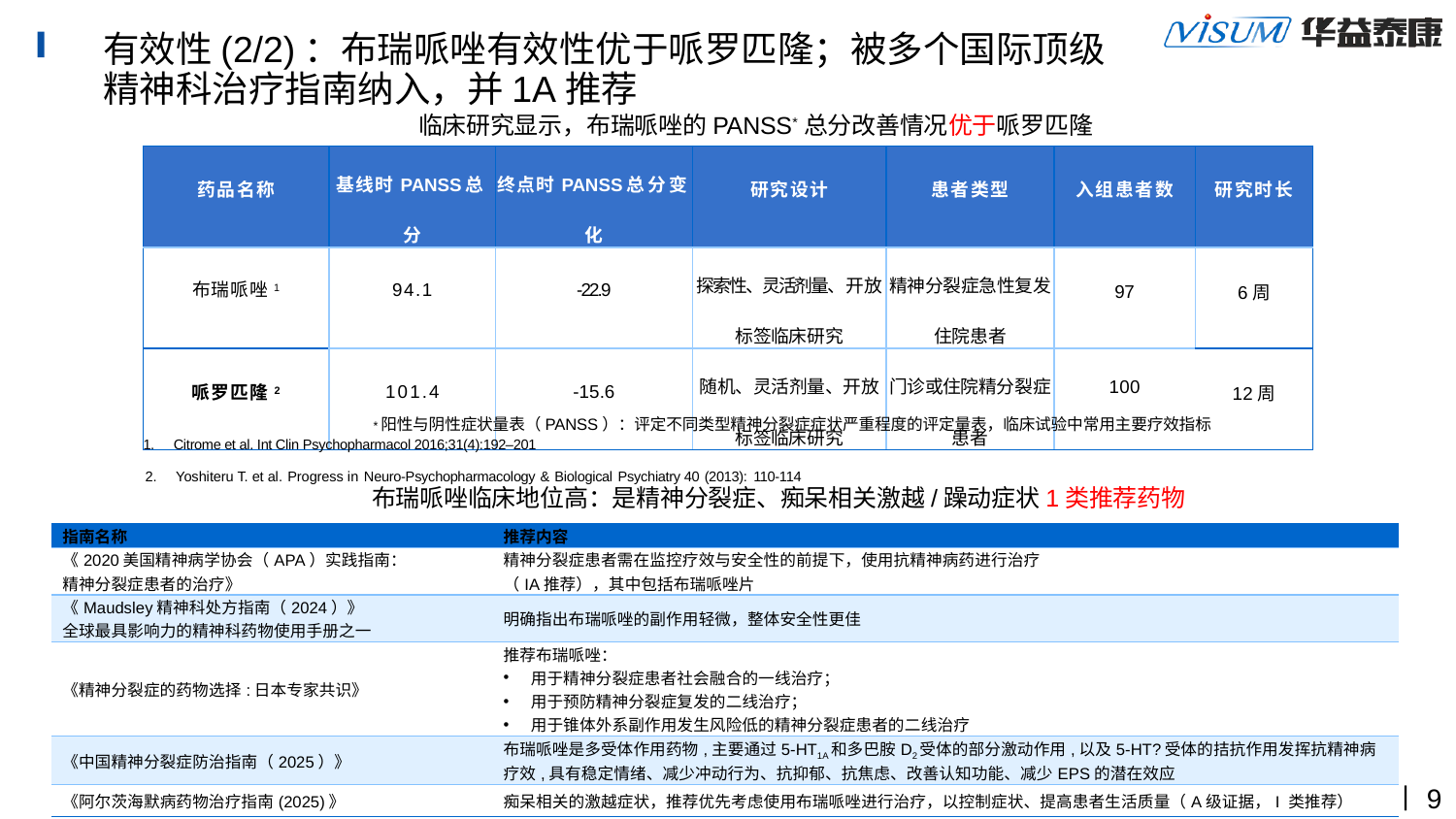

有效性(2/2)：布瑞哌唑有效性优于哌罗匹隆；被多个国际顶级精神科治疗指南纳入，并1A推荐

临床研究显示，布瑞哌唑的PANSS*总分改善情况优于哌罗匹隆
| 药品名称 | 基线时PANSS总分 | 终点时PANSS总分变化 | 研究设计 | 患者类型 | 入组患者数 | 研究时长 |
| --- | --- | --- | --- | --- | --- | --- |
| 布瑞哌唑1 | 94.1 | -22.9 | 探索性、灵活剂量、开放标签临床研究 | 精神分裂症急性复发住院患者 | 97 | 6周 |
| 哌罗匹隆2 | 101.4 | -15.6 | 随机、灵活剂量、开放标签临床研究 | 门诊或住院精分裂症患者 | 100 | 12周 |

*阳性与阴性症状量表（PANSS）：评定不同类型精神分裂症症状严重程度的评定量表，临床试验中常用主要疗效指标
1.     Citrome et al. Int Clin Psychopharmacol 2016;31(4):192–201
2.     Yoshiteru T. et al. Progress in Neuro-Psychopharmacology & Biological Psychiatry 40 (2013): 110-114
布瑞哌唑临床地位高：是精神分裂症、痴呆相关激越/躁动症状1类推荐药物
| 指南名称 | 推荐内容 |
| --- | --- |
| 《2020美国精神病学协会（APA）实践指南： 精神分裂症患者的治疗》 | 精神分裂症患者需在监控疗效与安全性的前提下，使⽤抗精神病药进行治疗 （IA推荐），其中包括布瑞哌唑片 |
| 《Maudsley精神科处方指南（2024）》 全球最具影响力的精神科药物使用手册之一 | 明确指出布瑞哌唑的副作用轻微，整体安全性更佳 |
| 《精神分裂症的药物选择:日本专家共识》 | 推荐布瑞哌唑： 用于精神分裂症患者社会融合的一线治疗； 用于预防精神分裂症复发的二线治疗； 用于锥体外系副作用发生风险低的精神分裂症患者的二线治疗 |
| 《中国精神分裂症防治指南（2025）》 | 布瑞哌唑是多受体作用药物,主要通过5-HT1A和多巴胺D2受体的部分激动作用,以及5-HT?受体的拮抗作用发挥抗精神病疗效,具有稳定情绪、减少冲动行为、抗抑郁、抗焦虑、改善认知功能、减少EPS的潜在效应 |
| 《阿尔茨海默病药物治疗指南(2025)》 | 痴呆相关的激越症状，推荐优先考虑使用布瑞哌唑进行治疗，以控制症状、提高患者生活质量（A级证据，I 类推荐） |
9